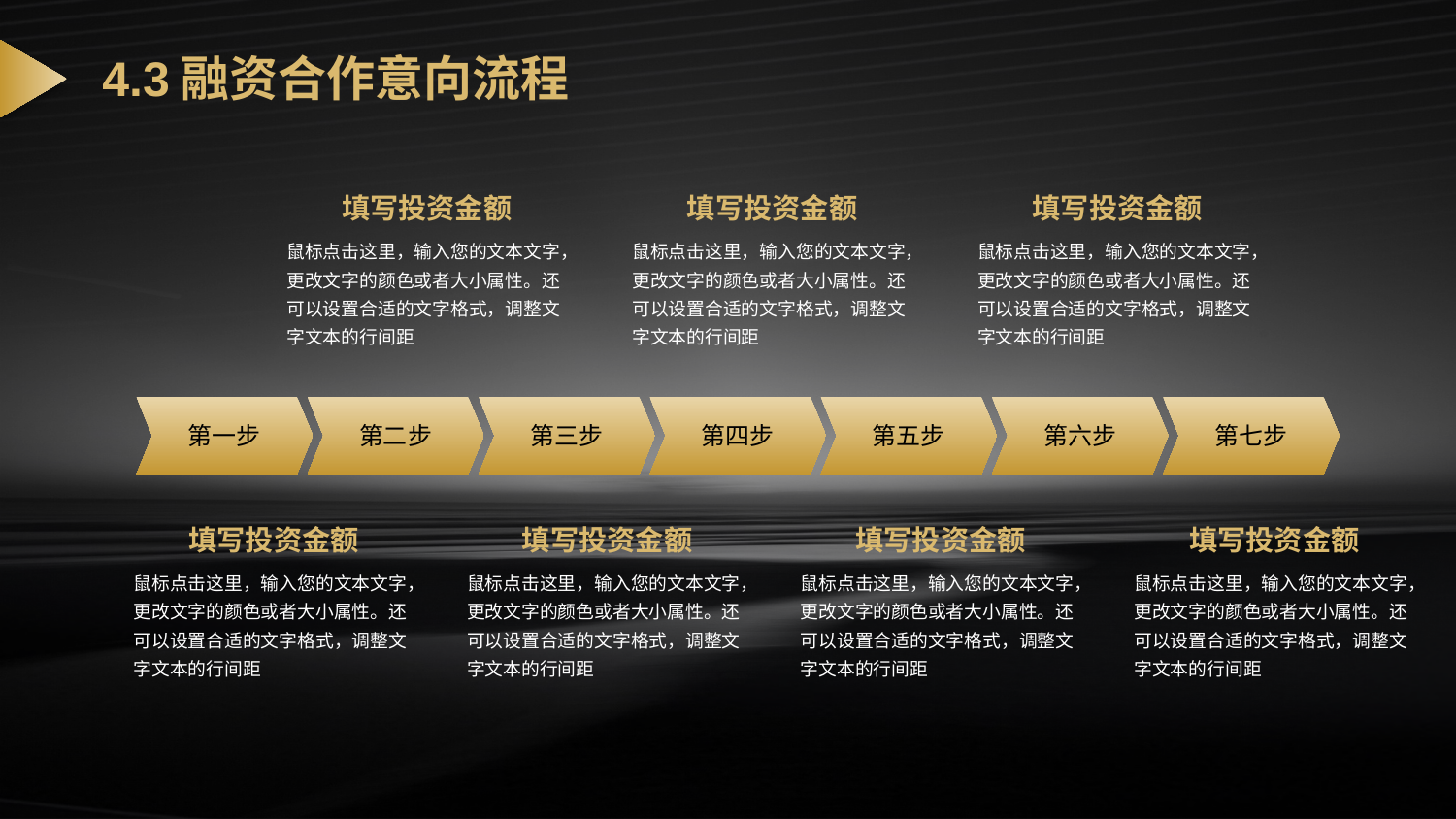

# 4.3融资合作意向流程
填写投资金额
填写投资金额
填写投资金额
鼠标点击这里，输入您的文本文字，更改文字的颜色或者大小属性。还可以设置合适的文字格式，调整文字文本的行间距
鼠标点击这里，输入您的文本文字，更改文字的颜色或者大小属性。还可以设置合适的文字格式，调整文字文本的行间距
鼠标点击这里，输入您的文本文字，更改文字的颜色或者大小属性。还可以设置合适的文字格式，调整文字文本的行间距
第一步
第二步
第三步
第四步
第五步
第六步
第七步
填写投资金额
填写投资金额
填写投资金额
填写投资金额
鼠标点击这里，输入您的文本文字，更改文字的颜色或者大小属性。还可以设置合适的文字格式，调整文字文本的行间距
鼠标点击这里，输入您的文本文字，更改文字的颜色或者大小属性。还可以设置合适的文字格式，调整文字文本的行间距
鼠标点击这里，输入您的文本文字，更改文字的颜色或者大小属性。还可以设置合适的文字格式，调整文字文本的行间距
鼠标点击这里，输入您的文本文字，更改文字的颜色或者大小属性。还可以设置合适的文字格式，调整文字文本的行间距